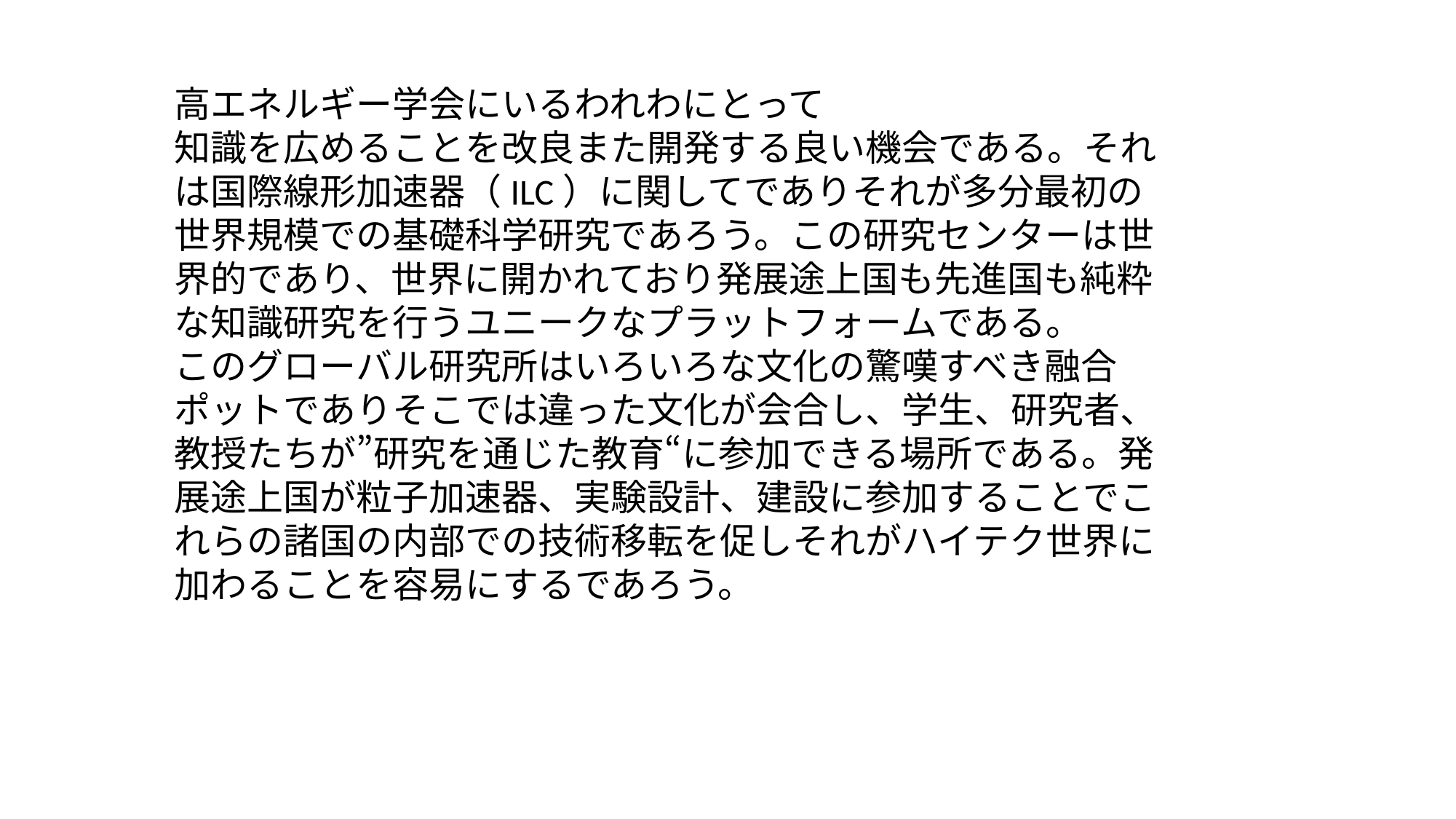

高エネルギー学会にいるわれわにとって
知識を広めることを改良また開発する良い機会である。それは国際線形加速器（ILC）に関してでありそれが多分最初の世界規模での基礎科学研究であろう。この研究センターは世界的であり、世界に開かれており発展途上国も先進国も純粋な知識研究を行うユニークなプラットフォームである。
このグローバル研究所はいろいろな文化の驚嘆すべき融合ポットでありそこでは違った文化が会合し、学生、研究者、教授たちが”研究を通じた教育“に参加できる場所である。発展途上国が粒子加速器、実験設計、建設に参加することでこれらの諸国の内部での技術移転を促しそれがハイテク世界に加わることを容易にするであろう。